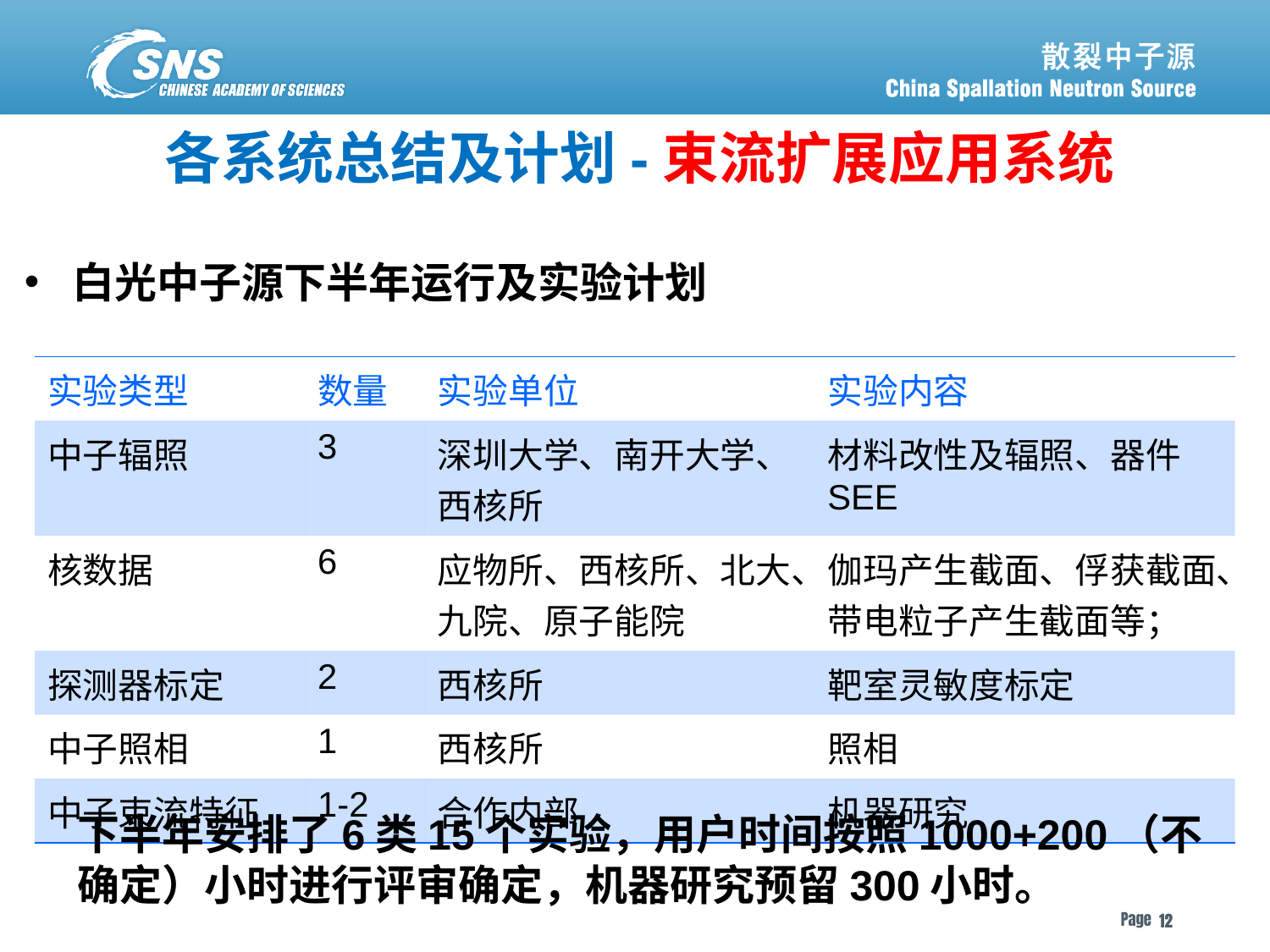

各系统总结及计划-束流扩展应用系统
白光中子源下半年运行及实验计划
| 实验类型 | 数量 | 实验单位 | 实验内容 |
| --- | --- | --- | --- |
| 中子辐照 | 3 | 深圳大学、南开大学、西核所 | 材料改性及辐照、器件SEE |
| 核数据 | 6 | 应物所、西核所、北大、九院、原子能院 | 伽玛产生截面、俘获截面、带电粒子产生截面等； |
| 探测器标定 | 2 | 西核所 | 靶室灵敏度标定 |
| 中子照相 | 1 | 西核所 | 照相 |
| 中子束流特征 | 1-2 | 合作内部 | 机器研究 |

下半年安排了6类15个实验，用户时间按照1000+200（不确定）小时进行评审确定，机器研究预留300小时。
12
12